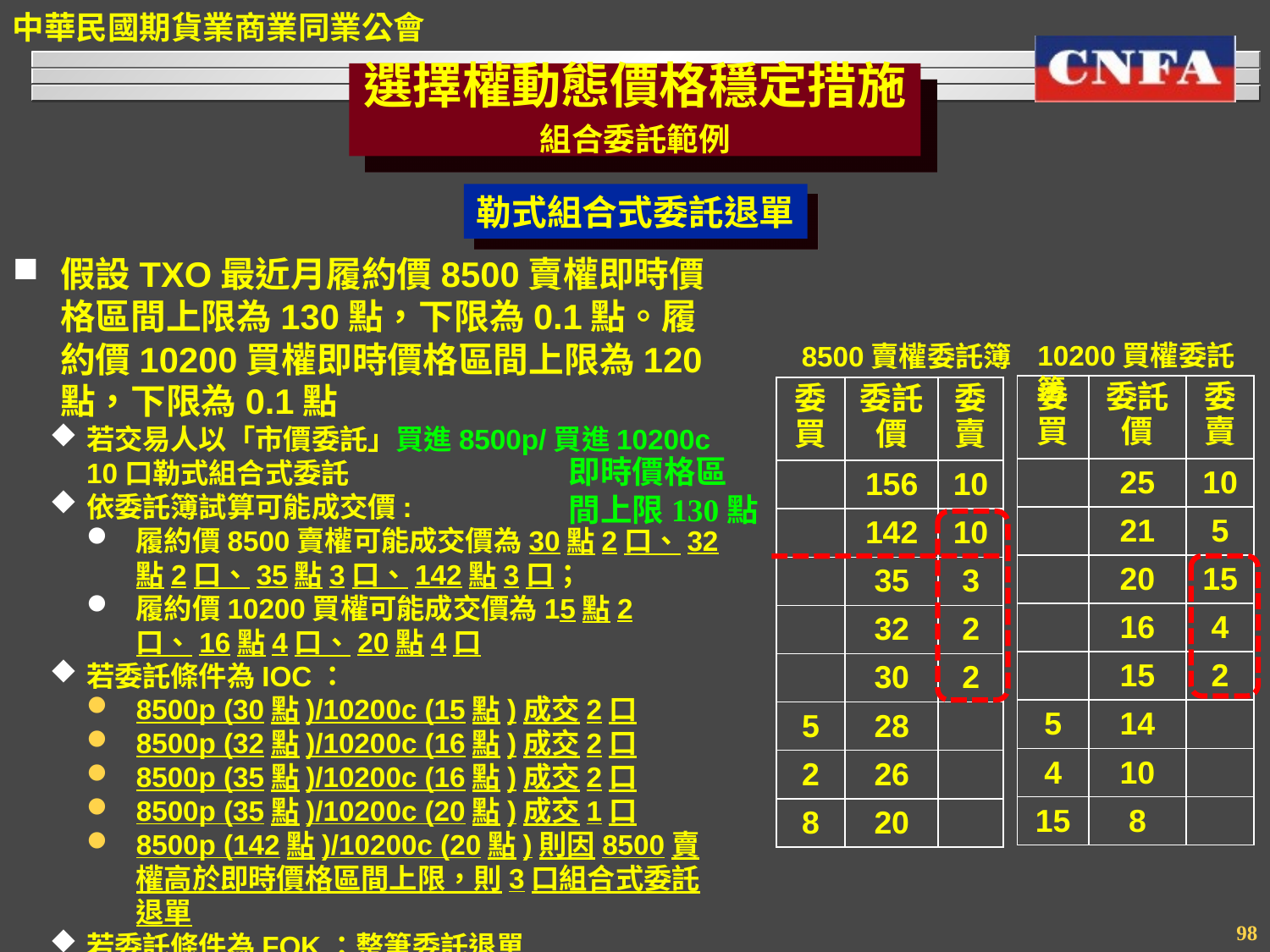

選擇權動態價格穩定措施
組合委託範例
勒式組合式委託退單
假設TXO最近月履約價8500賣權即時價格區間上限為130點，下限為0.1點。履約價10200買權即時價格區間上限為120點，下限為0.1點
若交易人以「市價委託」買進8500p/買進10200c 10口勒式組合式委託
依委託簿試算可能成交價:
履約價8500賣權可能成交價為30點2口、32點2口、35點3口、142點3口；
履約價10200買權可能成交價為15點2口、16點4口、20點4口
若委託條件為IOC：
8500p (30點)/10200c (15點)成交2口
8500p (32點)/10200c (16點)成交2口
8500p (35點)/10200c (16點)成交2口
8500p (35點)/10200c (20點)成交1口
8500p (142點)/10200c (20點)則因8500賣權高於即時價格區間上限，則3口組合式委託退單
若委託條件為FOK：整筆委託退單
10200買權委託簿
8500賣權委託簿
| 委買 | 委託價 | 委賣 |
| --- | --- | --- |
|  | 25 | 10 |
|  | 21 | 5 |
|  | 20 | 15 |
|  | 16 | 4 |
|  | 15 | 2 |
| 5 | 14 |  |
| 4 | 10 |  |
| 15 | 8 |  |
| 委買 | 委託價 | 委賣 |
| --- | --- | --- |
|  | 156 | 10 |
|  | 142 | 10 |
|  | 35 | 3 |
|  | 32 | 2 |
|  | 30 | 2 |
| 5 | 28 |  |
| 2 | 26 |  |
| 8 | 20 |  |
即時價格區間上限130點